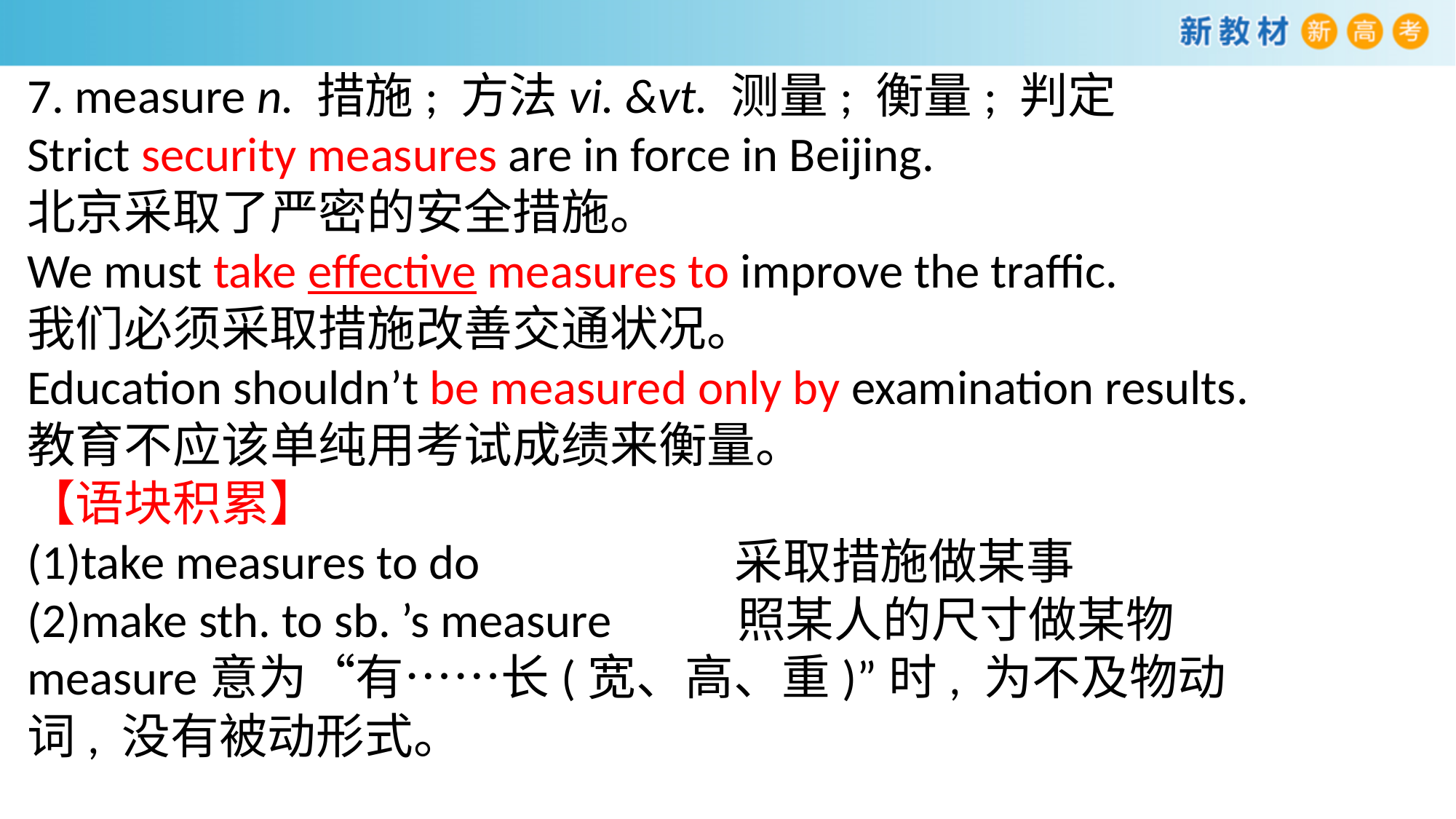

7. measure n. 措施; 方法vi. &vt. 测量; 衡量; 判定
Strict security measures are in force in Beijing.
北京采取了严密的安全措施。
We must take effective measures to improve the traffic.
我们必须采取措施改善交通状况。
Education shouldn’t be measured only by examination results.
教育不应该单纯用考试成绩来衡量。
【语块积累】
(1)take measures to do　　　　　采取措施做某事
(2)make sth. to sb. ’s measure	    照某人的尺寸做某物
measure意为“有……长(宽、高、重)”时, 为不及物动
词, 没有被动形式。